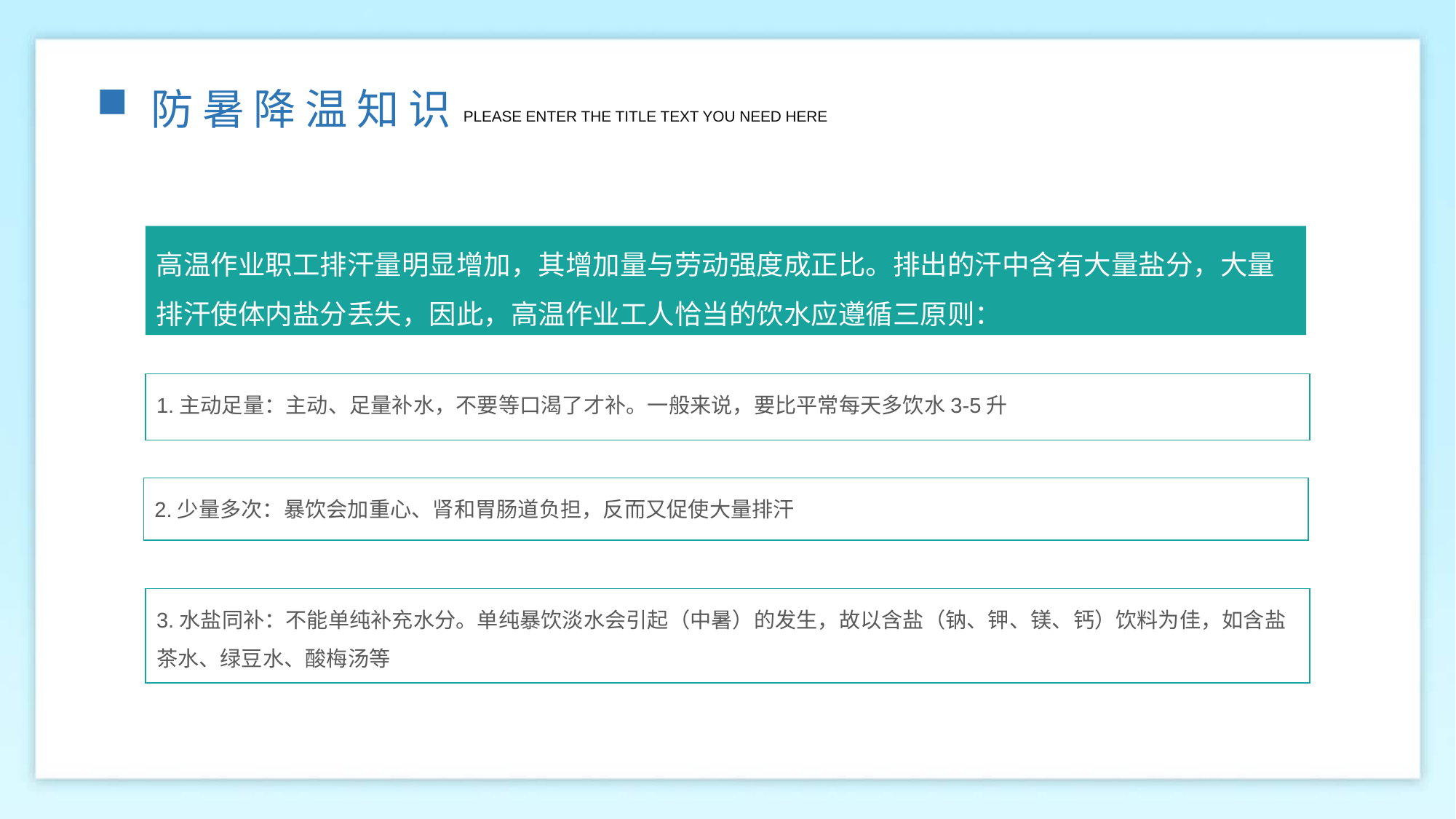

防暑降温知识
PLEASE ENTER THE TITLE TEXT YOU NEED HERE
高温作业职工排汗量明显增加，其增加量与劳动强度成正比。排出的汗中含有大量盐分，大量排汗使体内盐分丢失，因此，高温作业工人恰当的饮水应遵循三原则：
1.主动足量：主动、足量补水，不要等口渴了才补。一般来说，要比平常每天多饮水3-5升
2.少量多次：暴饮会加重心、肾和胃肠道负担，反而又促使大量排汗
3.水盐同补：不能单纯补充水分。单纯暴饮淡水会引起（中暑）的发生，故以含盐（钠、钾、镁、钙）饮料为佳，如含盐茶水、绿豆水、酸梅汤等